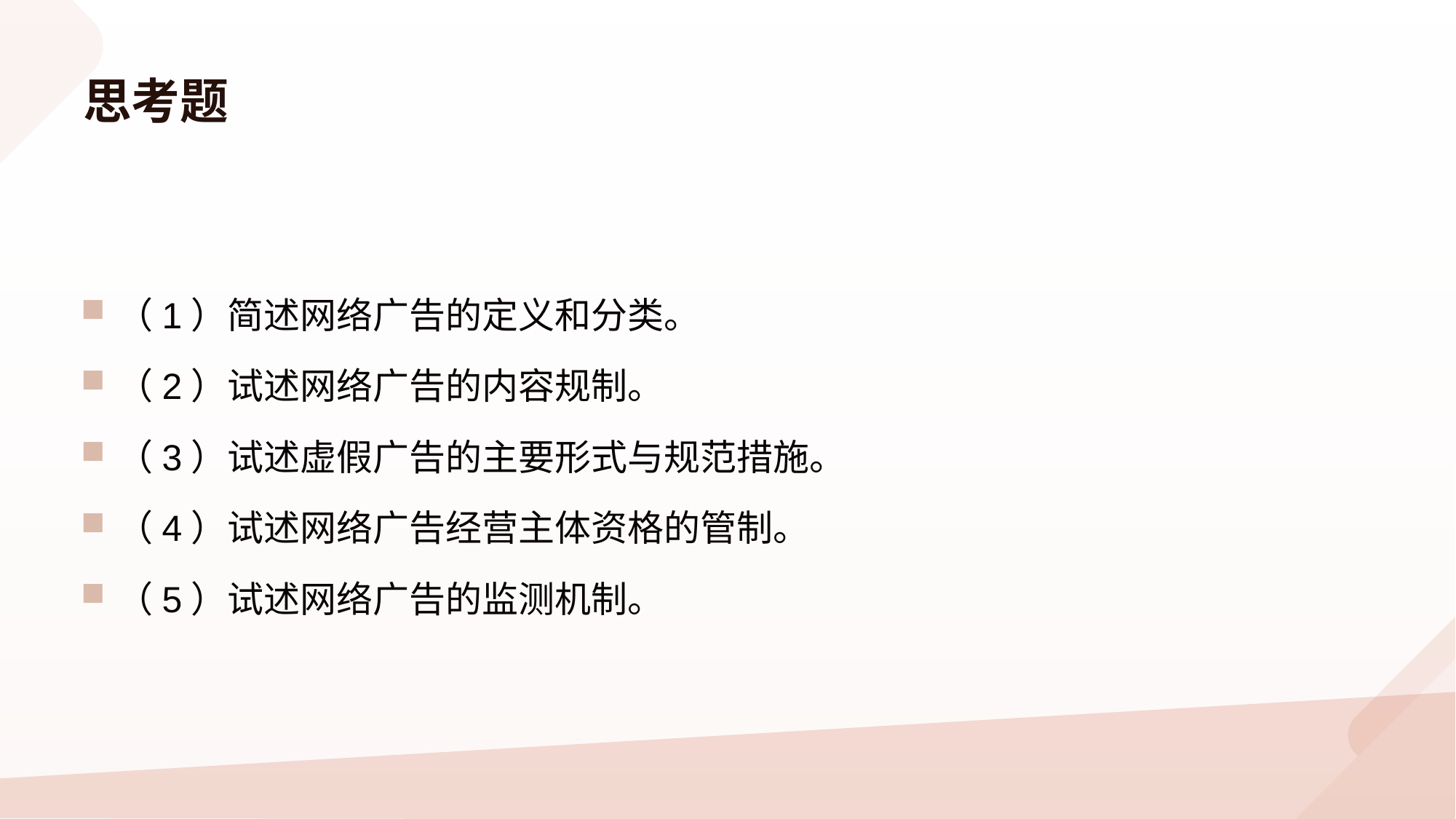

# 思考题
（1）简述网络广告的定义和分类。
（2）试述网络广告的内容规制。
（3）试述虚假广告的主要形式与规范措施。
（4）试述网络广告经营主体资格的管制。
（5）试述网络广告的监测机制。